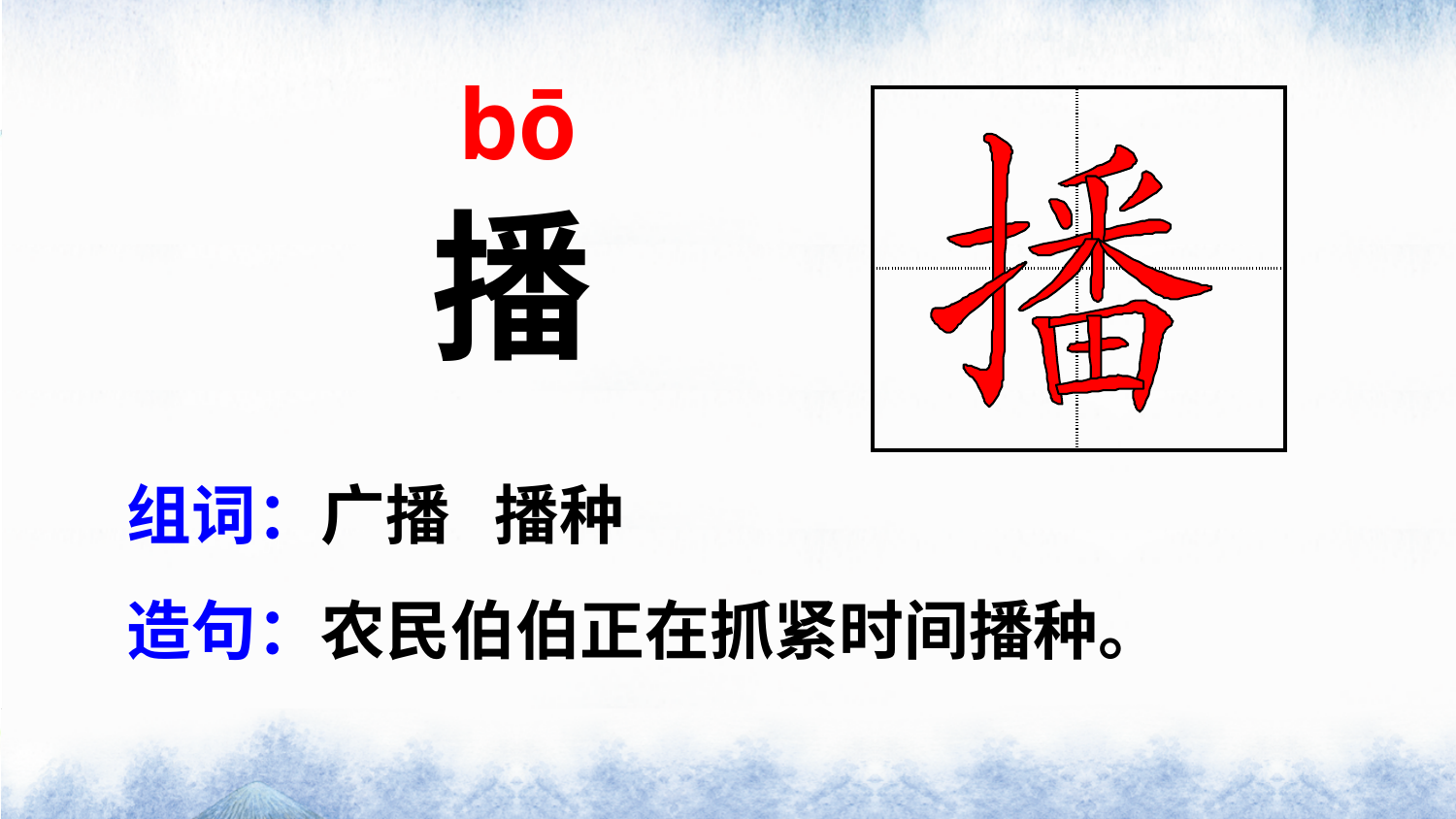

bō
|  |  |
| --- | --- |
|  |  |

播

组词：广播   播种
造句：农民伯伯正在抓紧时间播种。